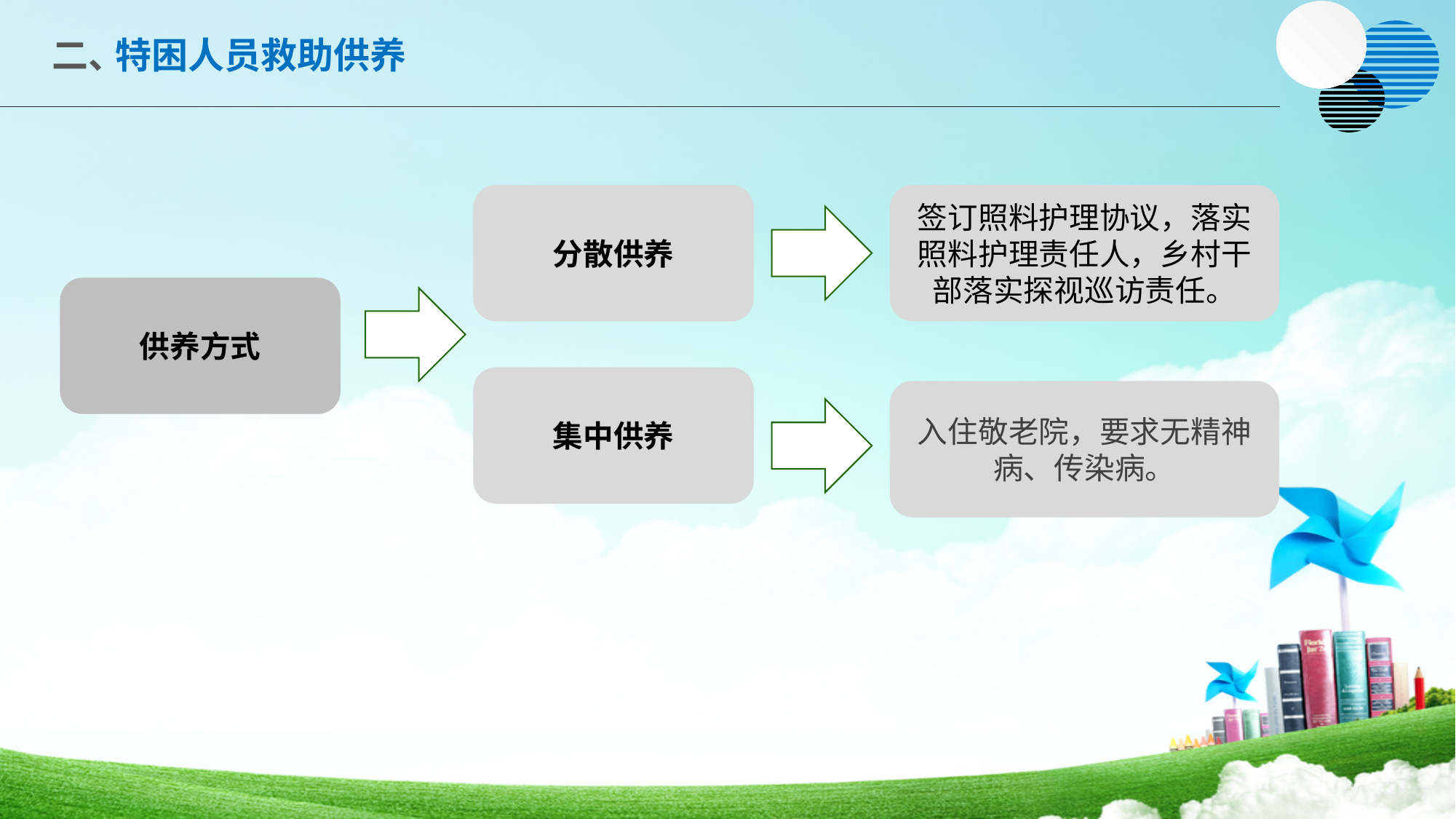

二、
特困人员救助供养
分散供养
签订照料护理协议，落实照料护理责任人，乡村干部落实探视巡访责任。

供养方式

集中供养
入住敬老院，要求无精神病、传染病。